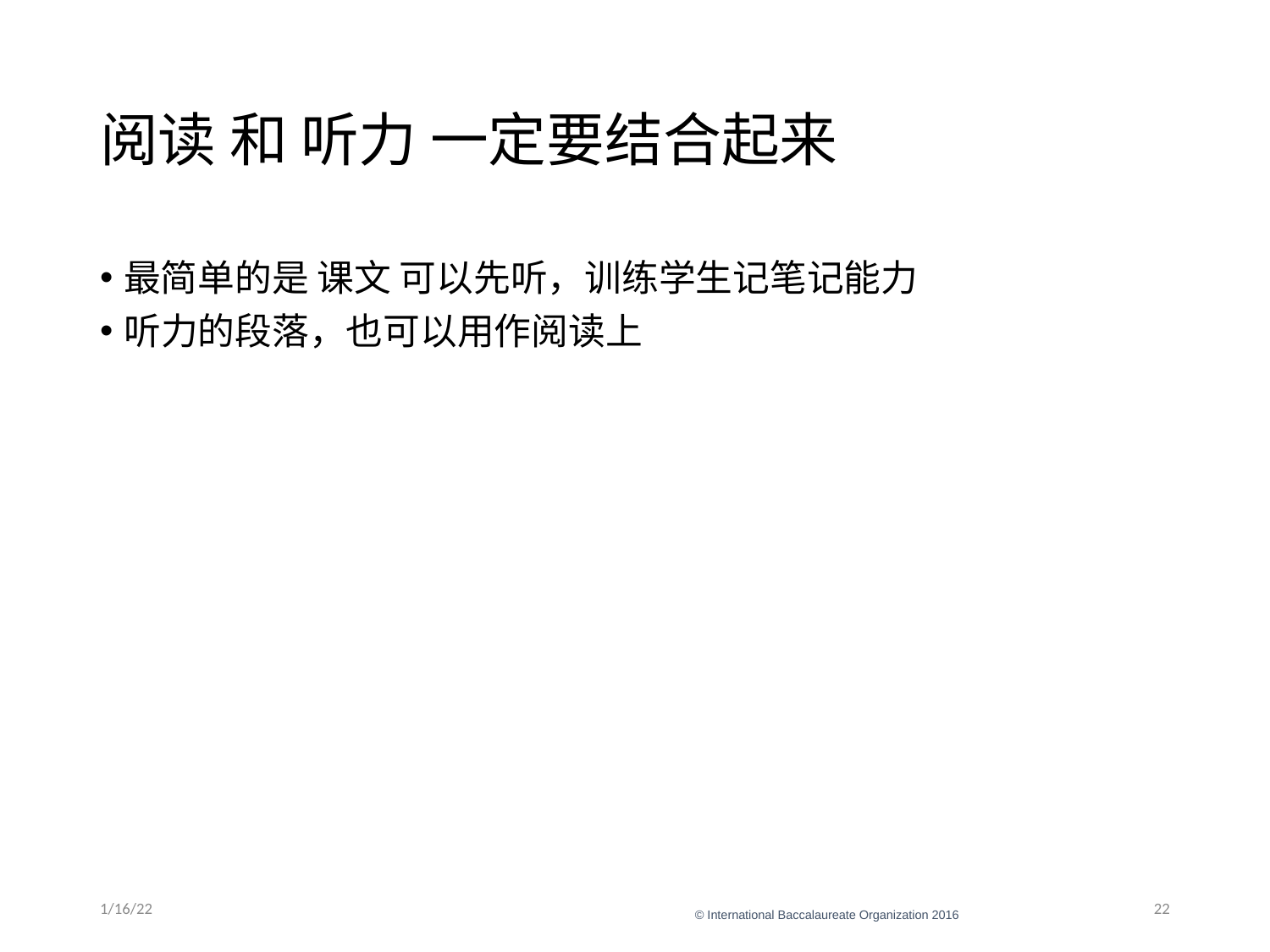

# 阅读 和 听力 一定要结合起来
最简单的是 课文 可以先听，训练学生记笔记能力
听力的段落，也可以用作阅读上

1/16/22
22